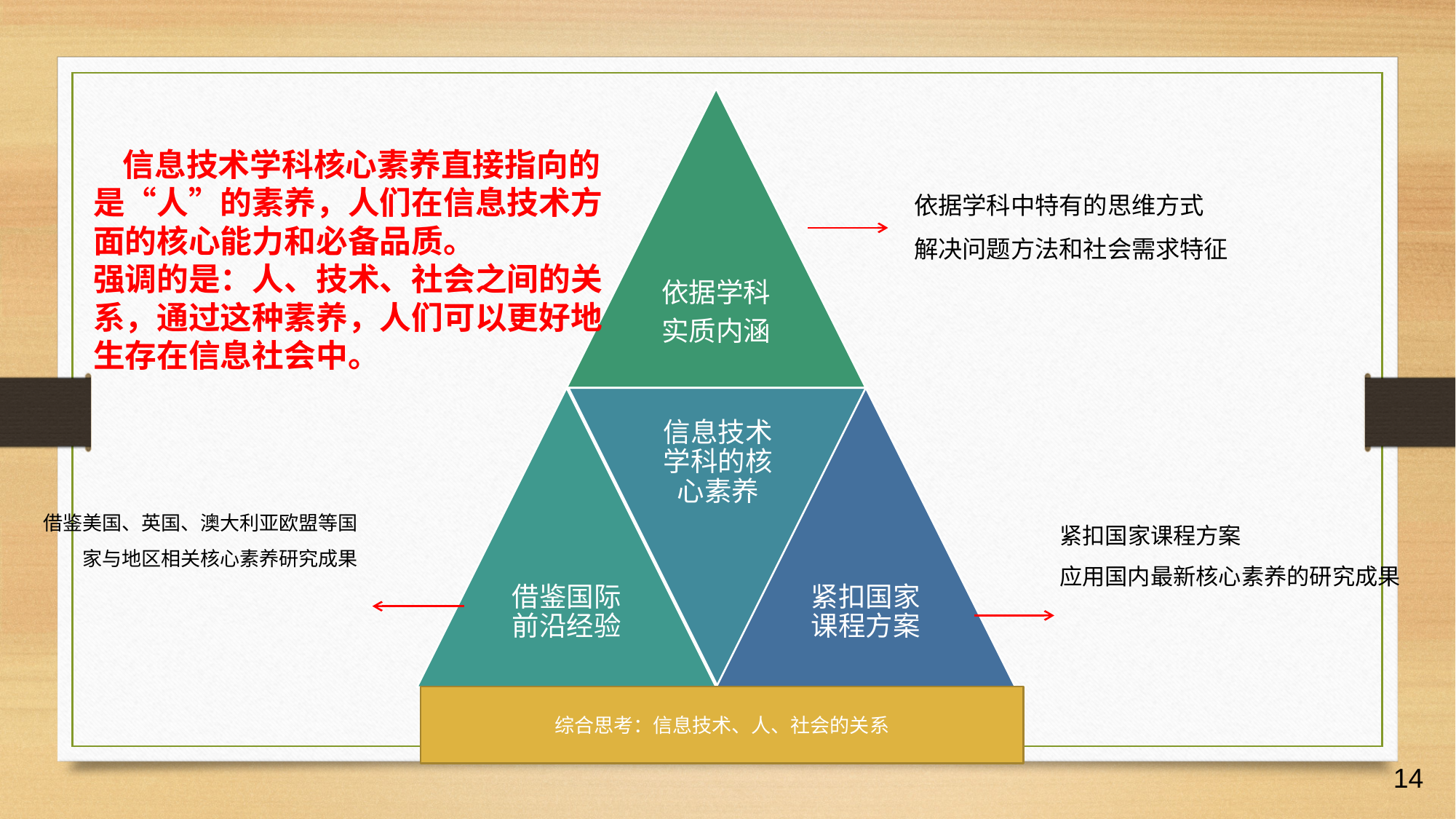

依据学科
实质内涵
借鉴国际前沿经验
信息技术学科的核心素养
紧扣国家课程方案
   信息技术学科核心素养直接指向的是“人”的素养，人们在信息技术方面的核心能力和必备品质。
强调的是：人、技术、社会之间的关系，通过这种素养，人们可以更好地生存在信息社会中。
依据学科中特有的思维方式
解决问题方法和社会需求特征
借鉴美国、英国、澳大利亚欧盟等国家与地区相关核心素养研究成果
紧扣国家课程方案
应用国内最新核心素养的研究成果
综合思考：信息技术、人、社会的关系
14